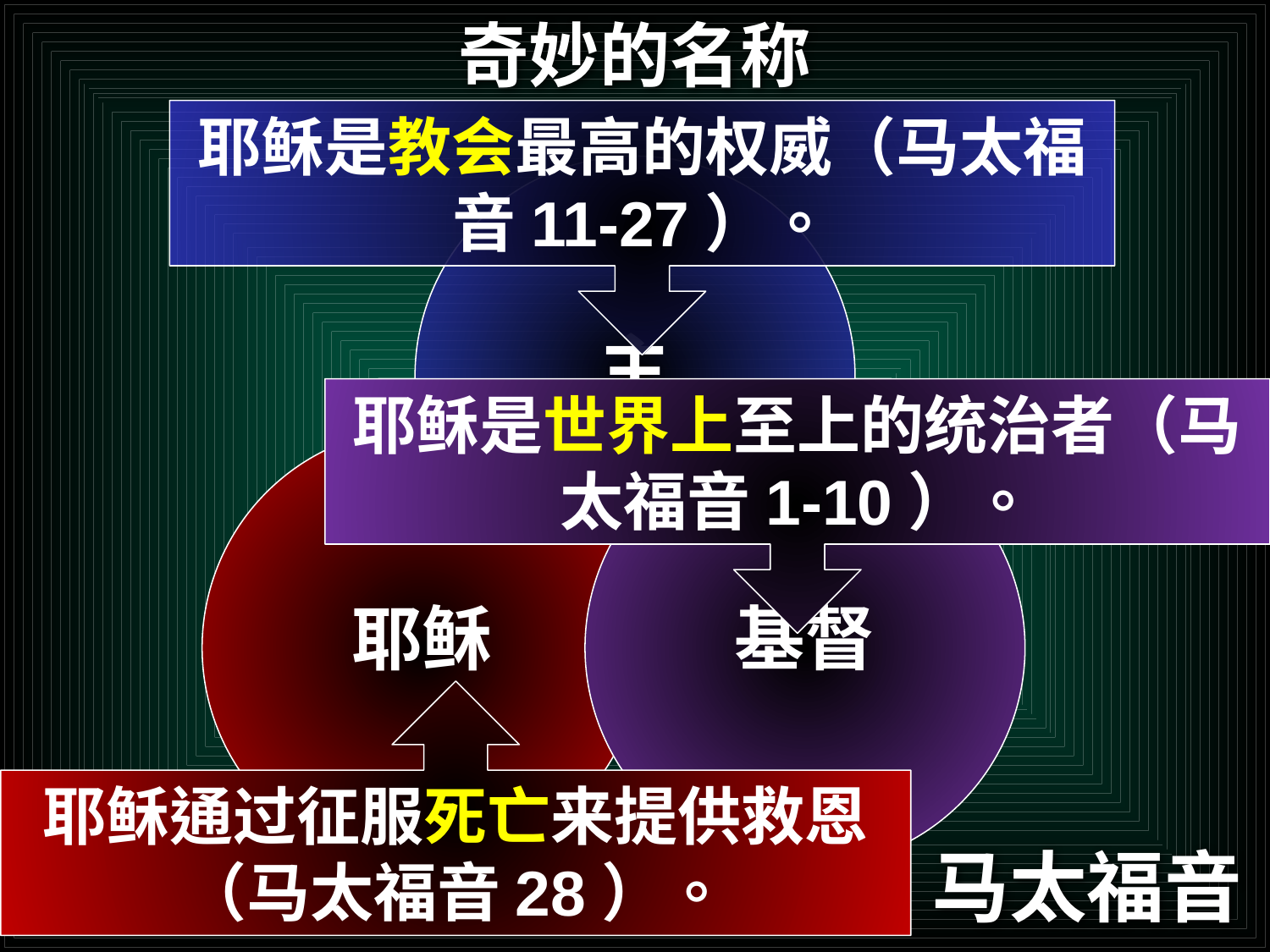

# 奇妙的名称
耶稣是教会最高的权威（马太福音11-27）。

主
耶稣是世界上至上的统治者（马太福音1-10）。

耶稣

基督
耶稣通过征服死亡来提供救恩（马太福音28）。
马太福音